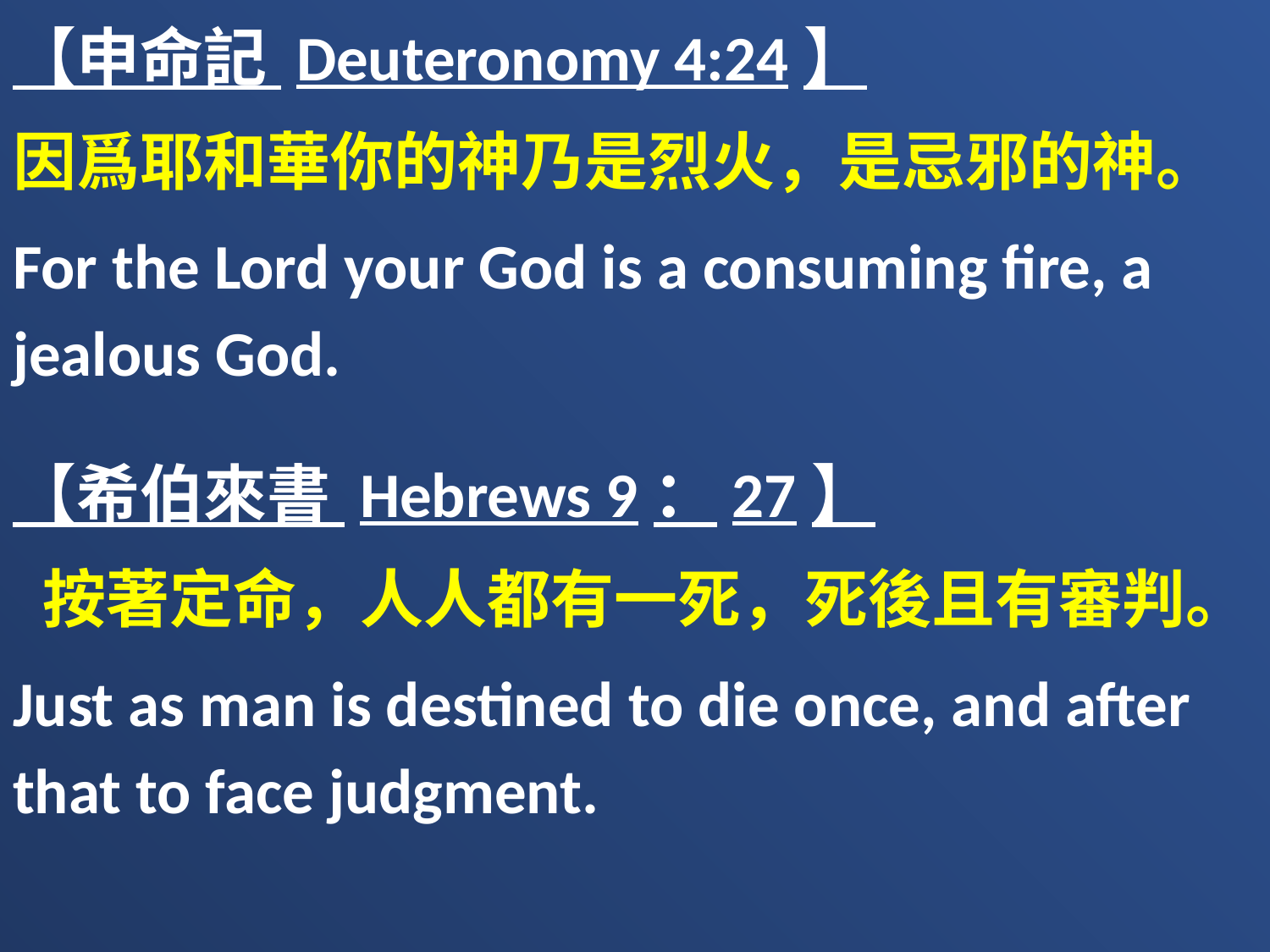

【申命記 Deuteronomy 4:24】
因爲耶和華你的神乃是烈火，是忌邪的神。
For the Lord your God is a consuming fire, a jealous God.

【希伯來書 Hebrews 9：27】
 按著定命，人人都有一死，死後且有審判。
Just as man is destined to die once, and after that to face judgment.